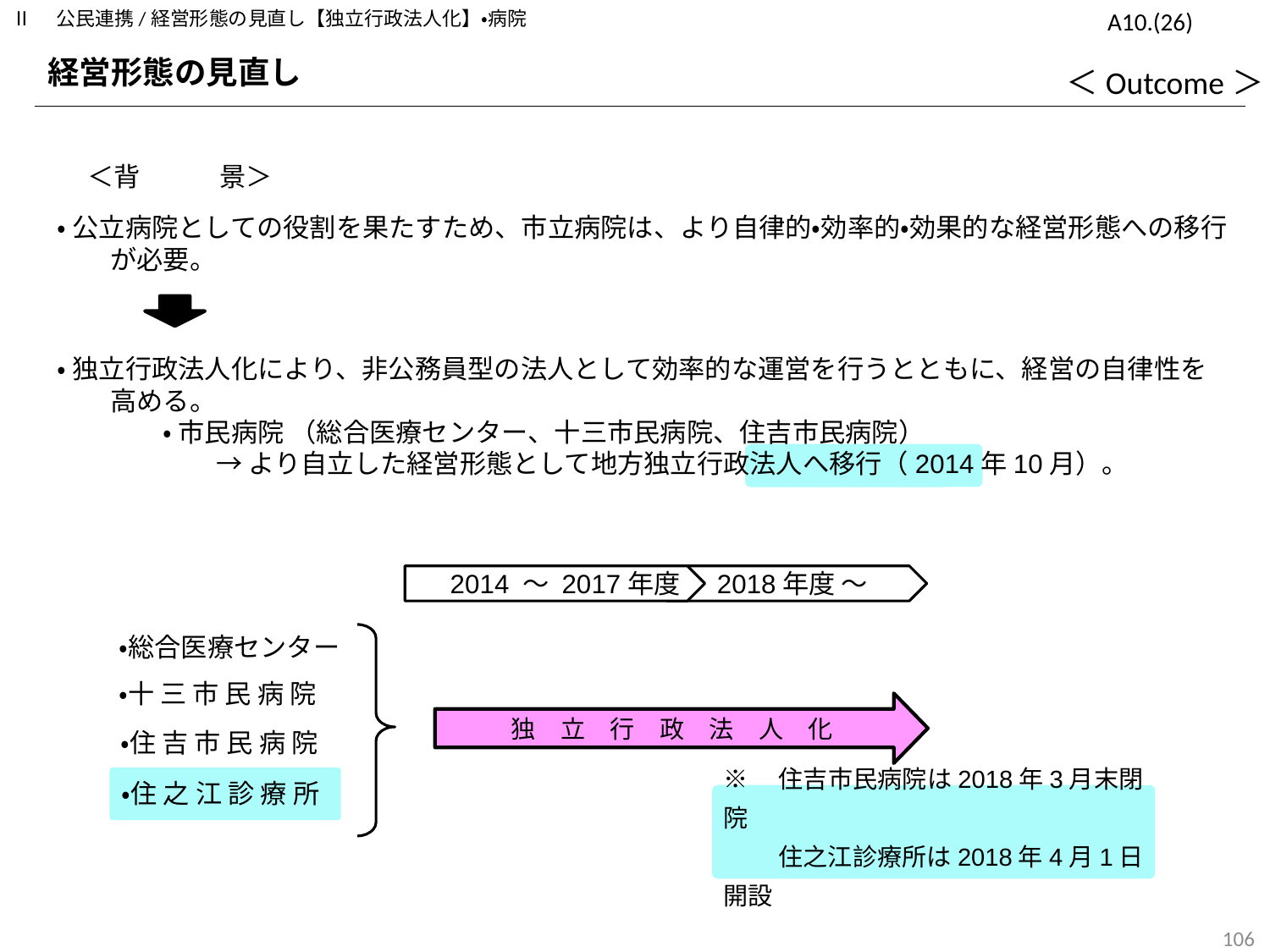

Ⅱ　公民連携/経営形態の見直し【独立行政法人化】・病院
A10.(26)
経営形態の見直し
＜Outcome＞
＜背　　　景＞

・ 公立病院としての役割を果たすため、市立病院は、より自律的・効率的・効果的な経営形態への移行
　　が必要。

・ 独立行政法人化により、非公務員型の法人として効率的な運営を行うとともに、経営の自律性を
　　高める。
　　　　・ 市民病院 （総合医療センター、十三市民病院、住吉市民病院）
　　　　　　→ より自立した経営形態として地方独立行政法人へ移行（2014年10月）。

　2014 ～ 2017年度
2018年度 ～

・総合医療センター
・十 三 市 民 病 院
独　立　行　政　法　人　化
・住 吉 市 民 病 院

・住 之 江 診 療 所

※　住吉市民病院は2018年3月末閉院
　　 住之江診療所は2018年4月1日開設

106